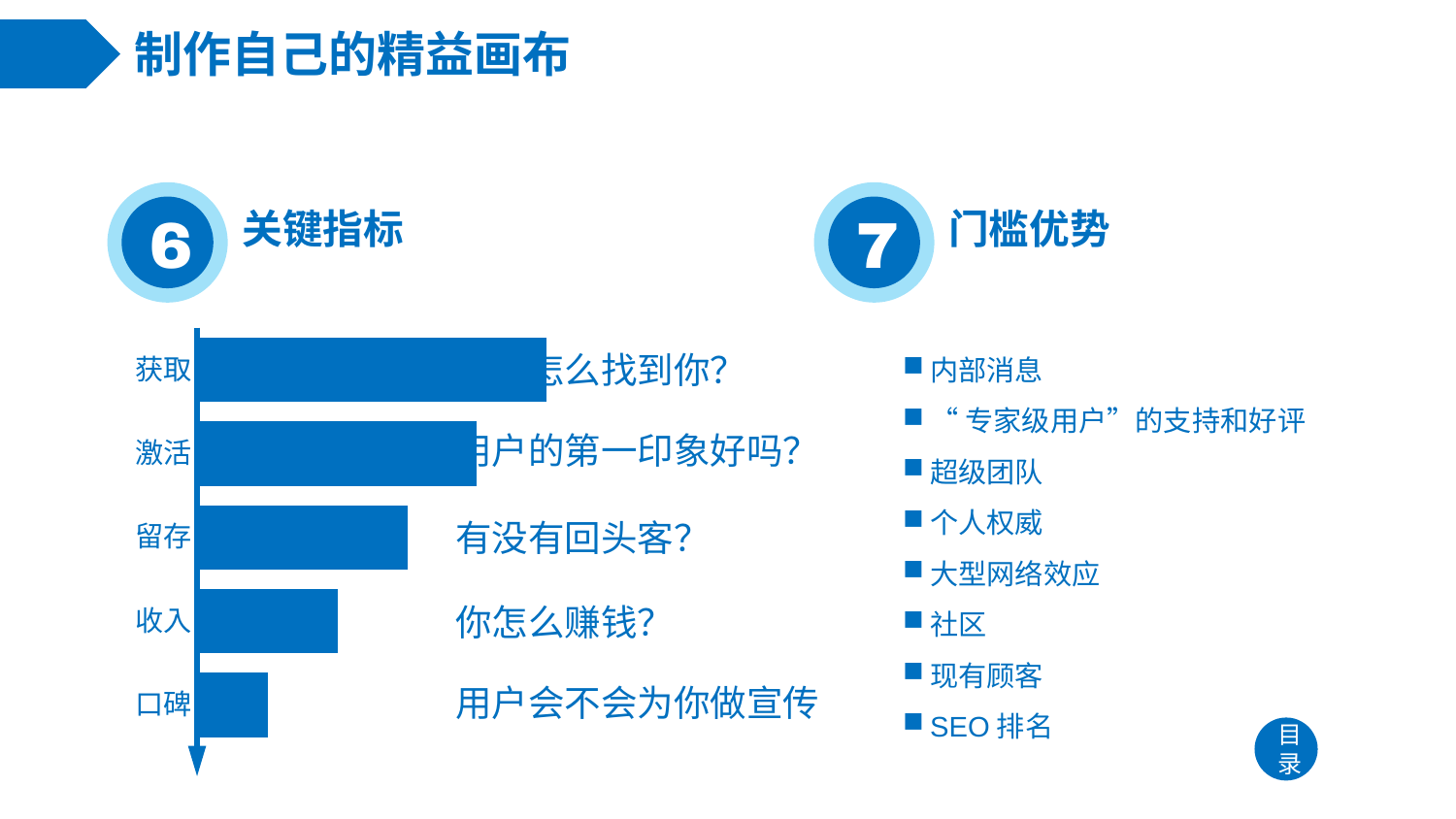

# 制作自己的精益画布

6
关键指标
7
门槛优势

### Chart

| Category | 系列 1 |
|---|---|
| 获取 | 100.0 |
| 激活 | 80.0 |
| 留存 | 60.0 |
| 收入 | 40.0 |
| 口碑 | 20.0 |
内部消息
“专家级用户”的支持和好评
超级团队
个人权威
大型网络效应
社区
现有顾客
SEO排名
用户怎么找到你？
用户的第一印象好吗？
有没有回头客？
你怎么赚钱？
用户会不会为你做宣传
目录